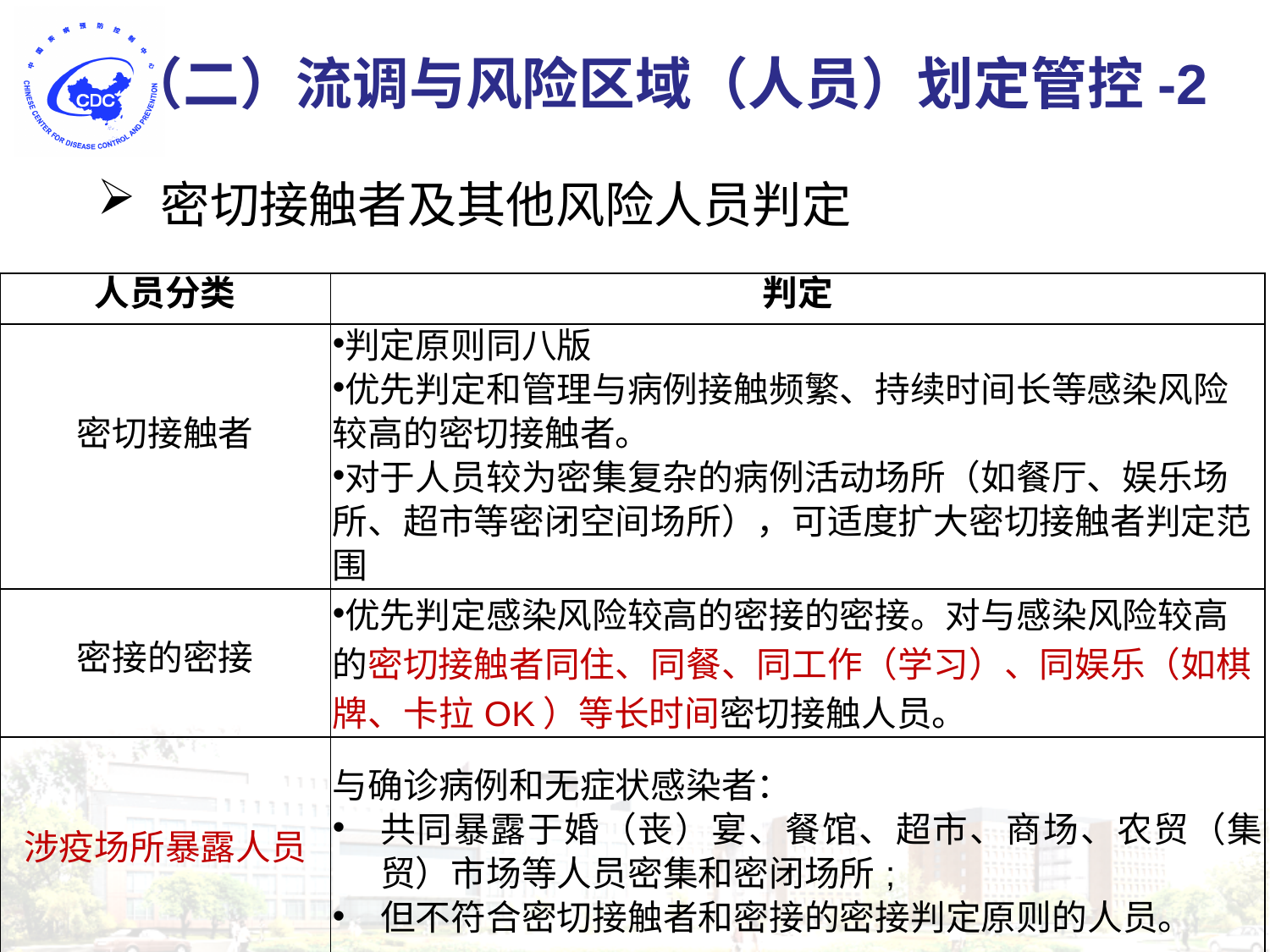

（二）流调与风险区域（人员）划定管控-2
密切接触者及其他风险人员判定
| 人员分类 | 判定 |
| --- | --- |
| 密切接触者 | 判定原则同八版 优先判定和管理与病例接触频繁、持续时间长等感染风险较高的密切接触者。 对于人员较为密集复杂的病例活动场所（如餐厅、娱乐场所、超市等密闭空间场所），可适度扩大密切接触者判定范围 |
| 密接的密接 | 优先判定感染风险较高的密接的密接。对与感染风险较高的密切接触者同住、同餐、同工作（学习）、同娱乐（如棋牌、卡拉OK）等长时间密切接触人员。 |
| 涉疫场所暴露人员 | 与确诊病例和无症状感染者： 共同暴露于婚（丧）宴、餐馆、超市、商场、农贸（集贸）市场等人员密集和密闭场所; 但不符合密切接触者和密接的密接判定原则的人员。 |